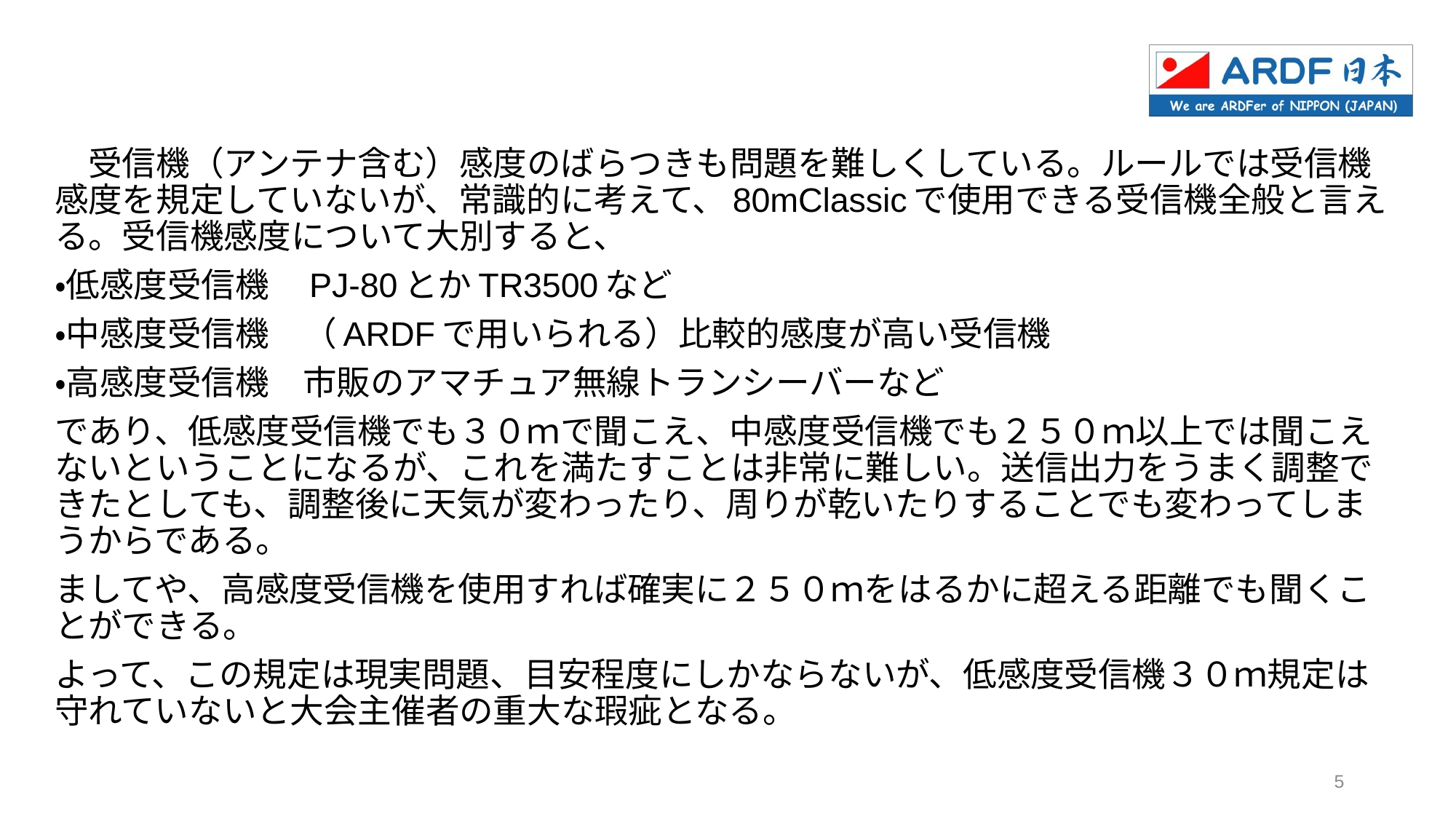

受信機（アンテナ含む）感度のばらつきも問題を難しくしている。ルールでは受信機感度を規定していないが、常識的に考えて、80mClassicで使用できる受信機全般と言える。受信機感度について大別すると、
・低感度受信機　PJ-80とかTR3500など
・中感度受信機　（ARDFで用いられる）比較的感度が高い受信機
・高感度受信機　市販のアマチュア無線トランシーバーなど
であり、低感度受信機でも３０ｍで聞こえ、中感度受信機でも２５０ｍ以上では聞こえないということになるが、これを満たすことは非常に難しい。送信出力をうまく調整できたとしても、調整後に天気が変わったり、周りが乾いたりすることでも変わってしまうからである。
ましてや、高感度受信機を使用すれば確実に２５０ｍをはるかに超える距離でも聞くことができる。
よって、この規定は現実問題、目安程度にしかならないが、低感度受信機３０ｍ規定は守れていないと大会主催者の重大な瑕疵となる。
5